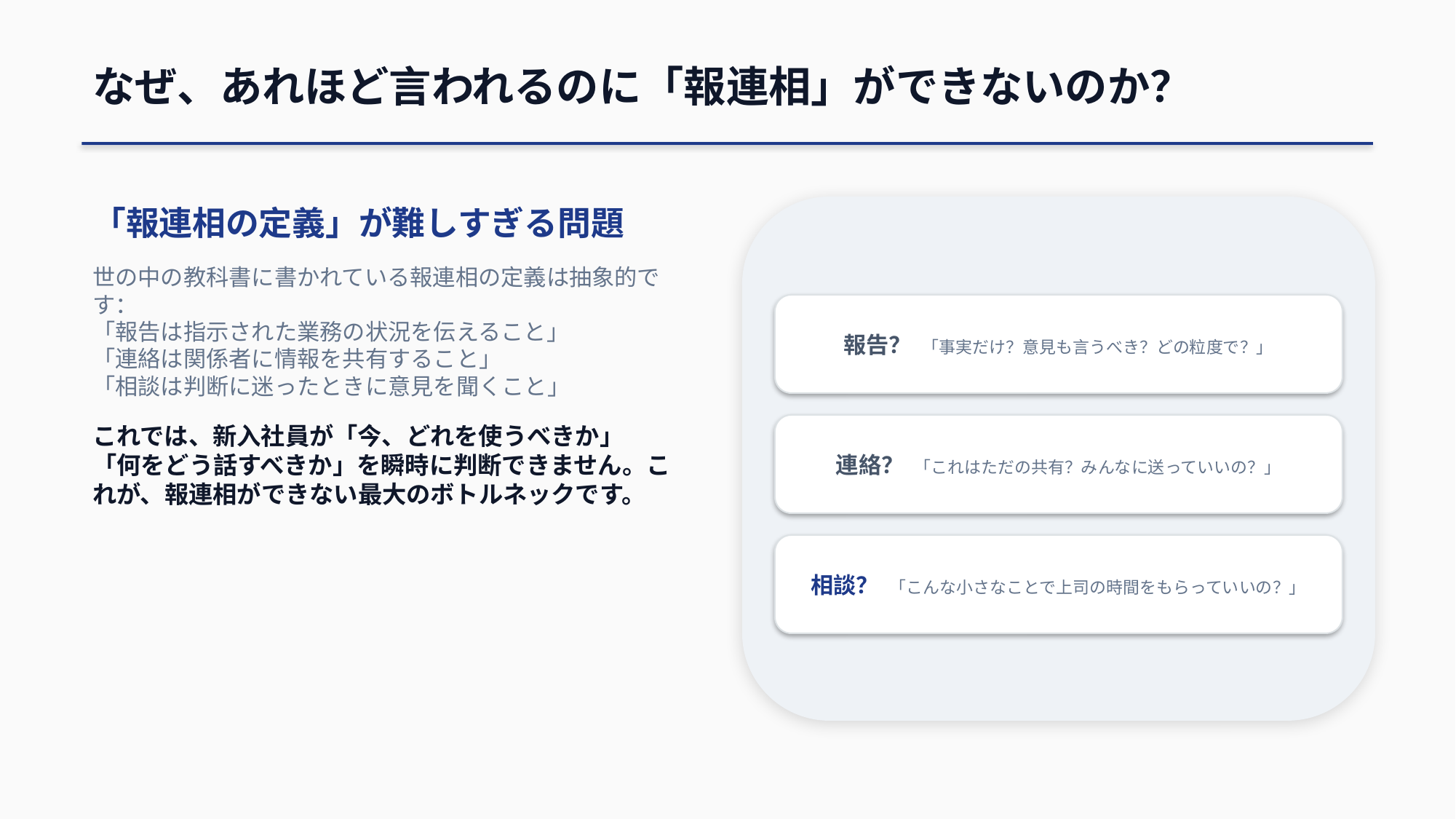

なぜ、あれほど言われるのに「報連相」ができないのか？

「報連相の定義」が難しすぎる問題
世の中の教科書に書かれている報連相の定義は抽象的です：
「報告は指示された業務の状況を伝えること」
「連絡は関係者に情報を共有すること」
「相談は判断に迷ったときに意見を聞くこと」
これでは、新入社員が「今、どれを使うべきか」「何をどう話すべきか」を瞬時に判断できません。これが、報連相ができない最大のボトルネックです。
新入社員の脳内：伝える時の「迷い」
報告？  「事実だけ？意見も言うべき？どの粒度で？」
連絡？  「これはただの共有？みんなに送っていいの？」
相談？  「こんな小さなことで上司の時間をもらっていいの？」